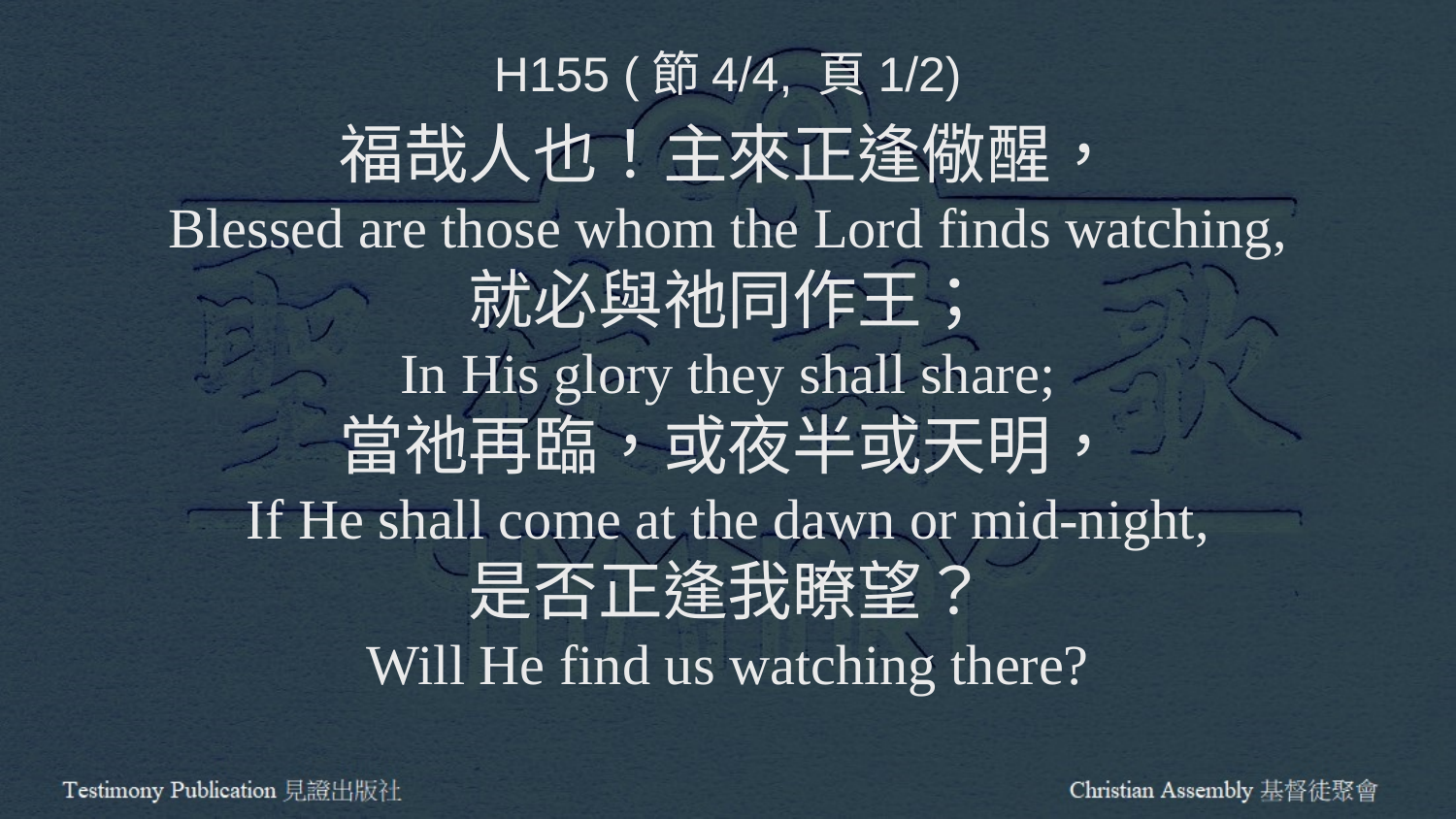

H155 (節4/4, 頁1/2)
福哉人也！主來正逢儆醒，
Blessed are those whom the Lord finds watching,
就必與祂同作王；
In His glory they shall share;
當祂再臨，或夜半或天明，
If He shall come at the dawn or mid-night,
是否正逢我瞭望？
Will He find us watching there?